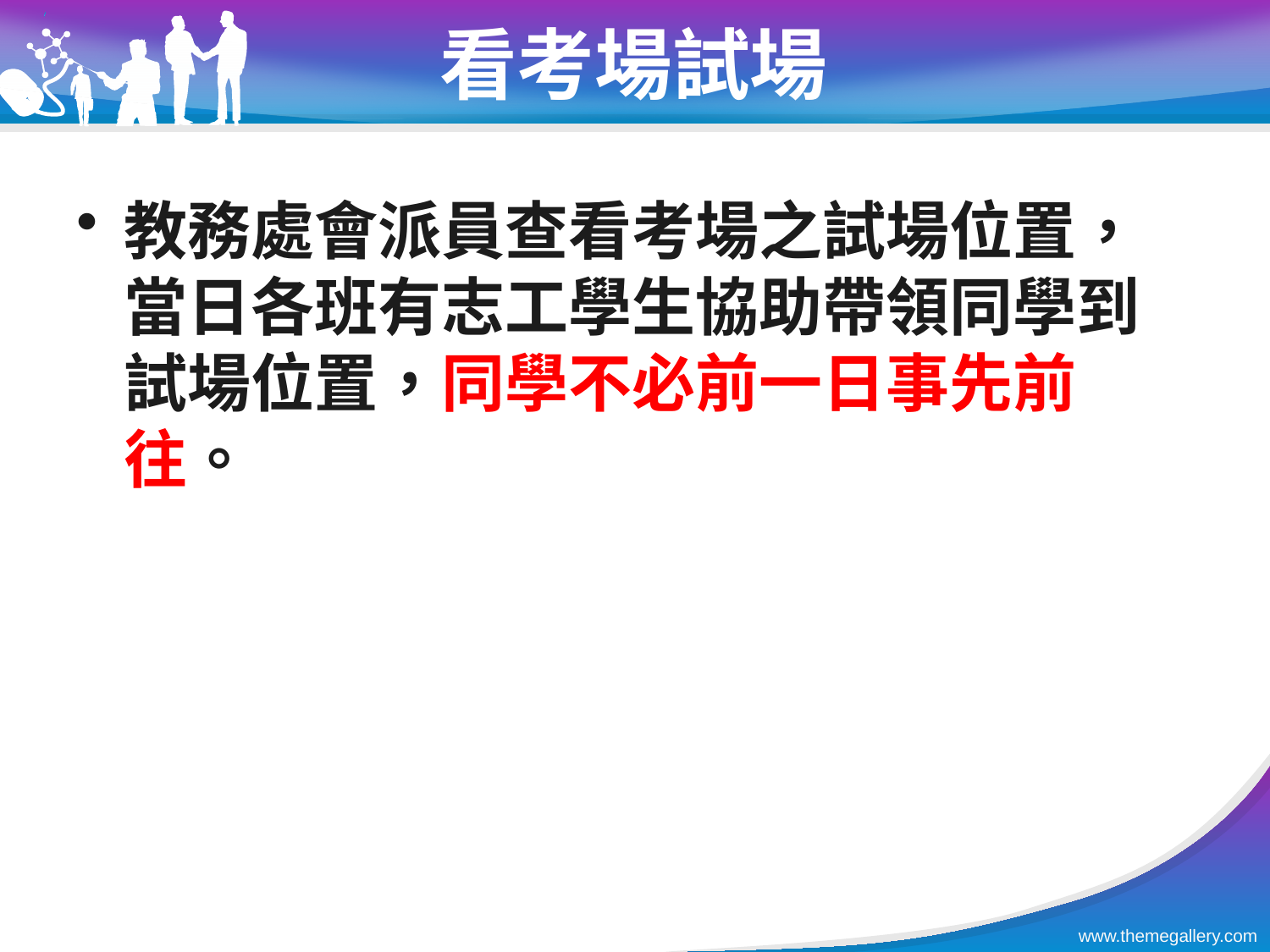

# 看考場試場
教務處會派員查看考場之試場位置，當日各班有志工學生協助帶領同學到試場位置，同學不必前一日事先前往。